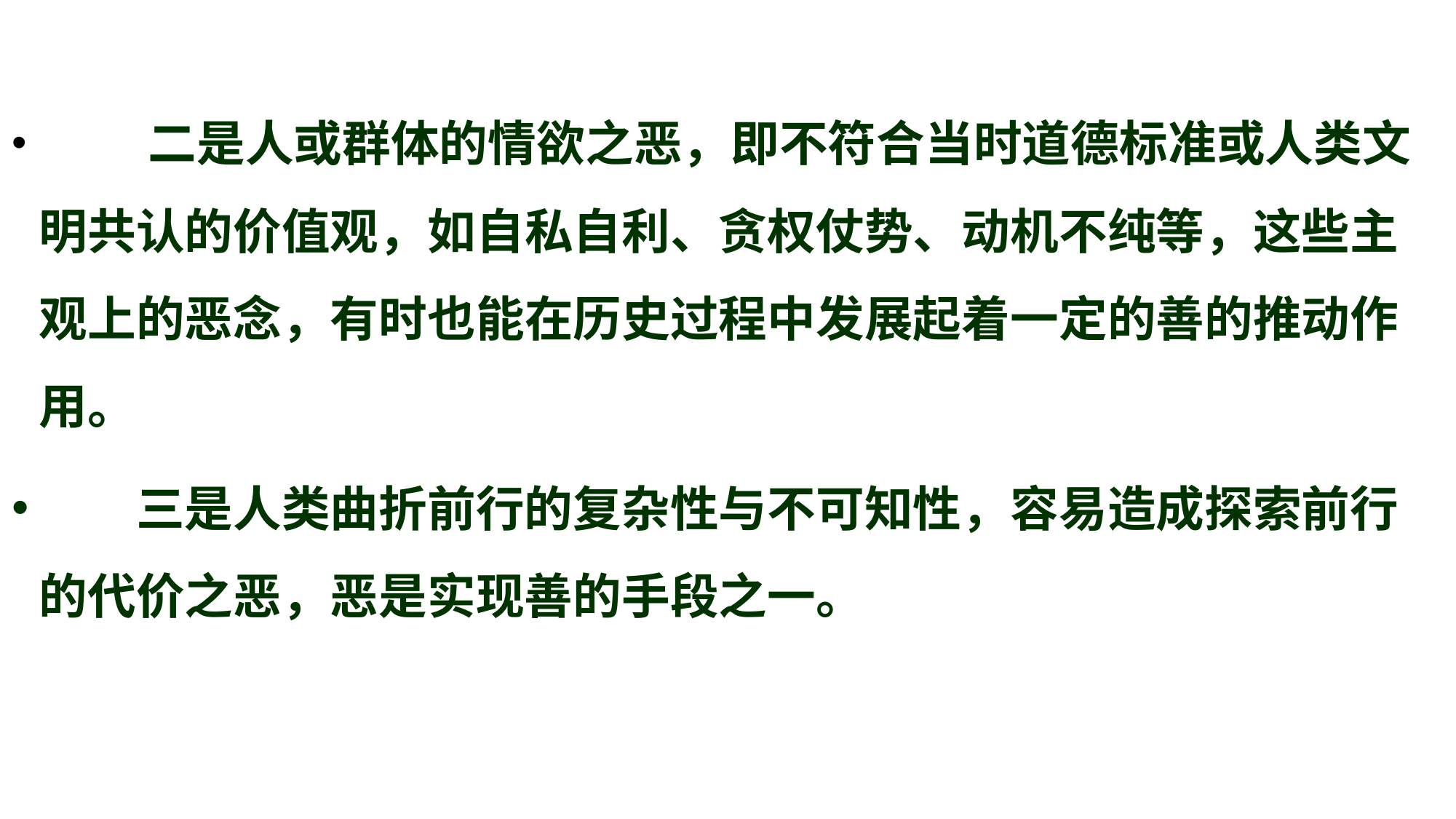

二是人或群体的情欲之恶，即不符合当时道德标准或人类文明共认的价值观，如自私自利、贪权仗势、动机不纯等，这些主观上的恶念，有时也能在历史过程中发展起着一定的善的推动作用。
　　三是人类曲折前行的复杂性与不可知性，容易造成探索前行的代价之恶，恶是实现善的手段之一。
#